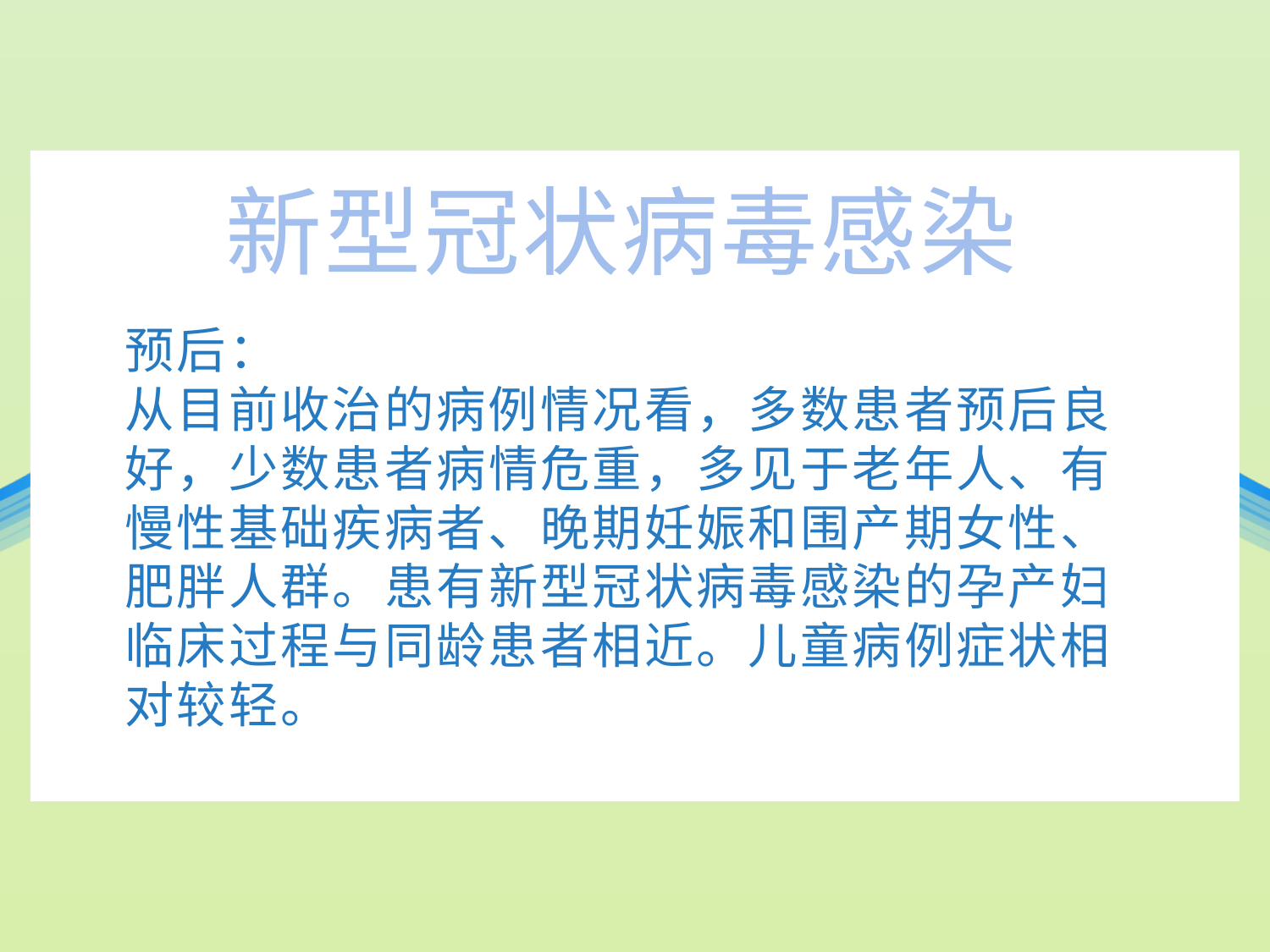

新型冠状病毒感染
预后：
从目前收治的病例情况看，多数患者预后良好，少数患者病情危重，多见于老年人、有慢性基础疾病者、晚期妊娠和围产期女性、肥胖人群。患有新型冠状病毒感染的孕产妇临床过程与同龄患者相近。儿童病例症状相对较轻。